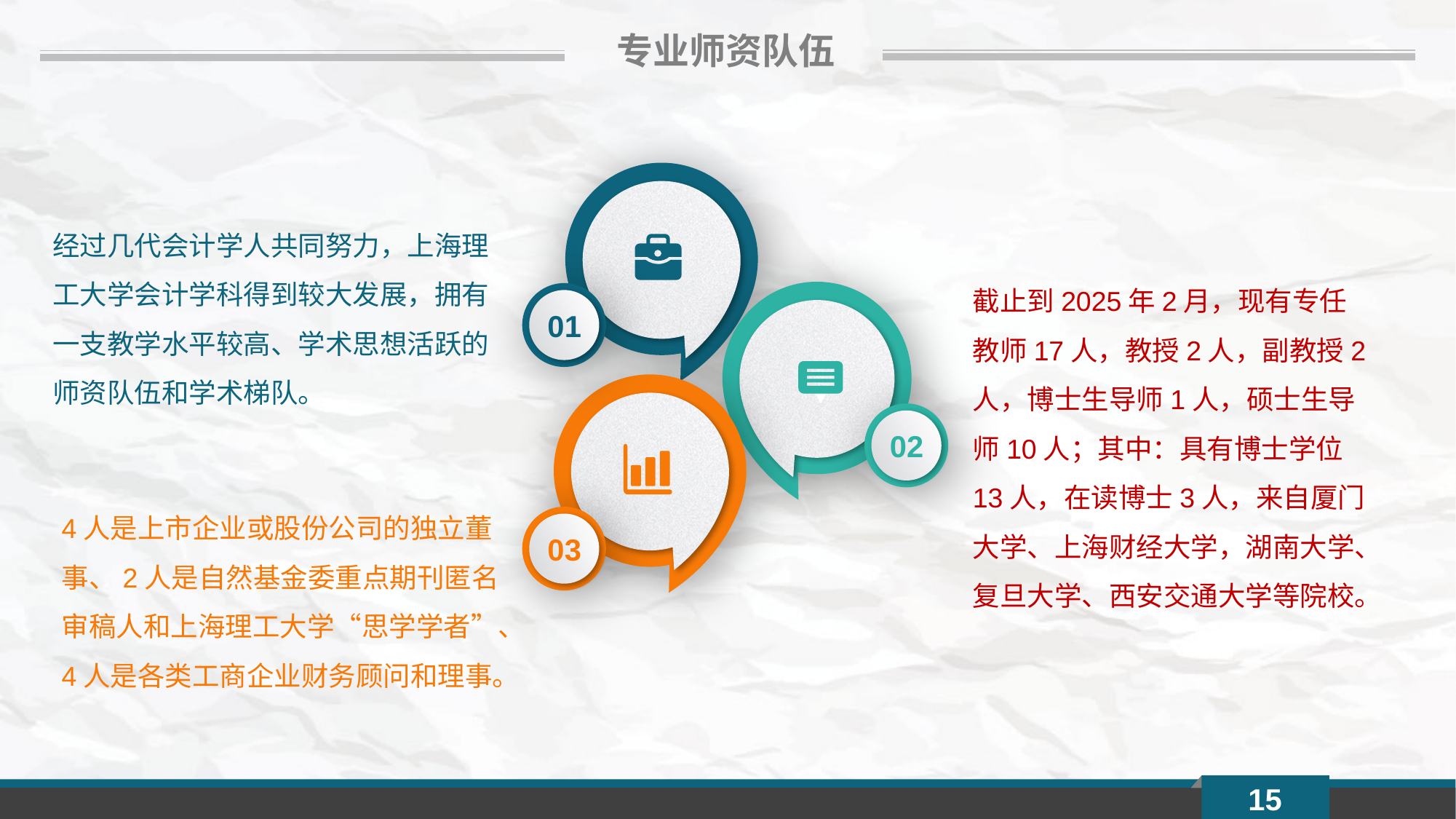

专业师资队伍

经过几代会计学人共同努力，上海理工大学会计学科得到较大发展，拥有一支教学水平较高、学术思想活跃的师资队伍和学术梯队。

截止到2025年2月，现有专任教师17人，教授2人，副教授2人，博士生导师1人，硕士生导师10人；其中：具有博士学位13人，在读博士3人，来自厦门大学、上海财经大学，湖南大学、复旦大学、西安交通大学等院校。

01

02

4人是上市企业或股份公司的独立董事、2人是自然基金委重点期刊匿名审稿人和上海理工大学“思学学者”、4人是各类工商企业财务顾问和理事。

03

15